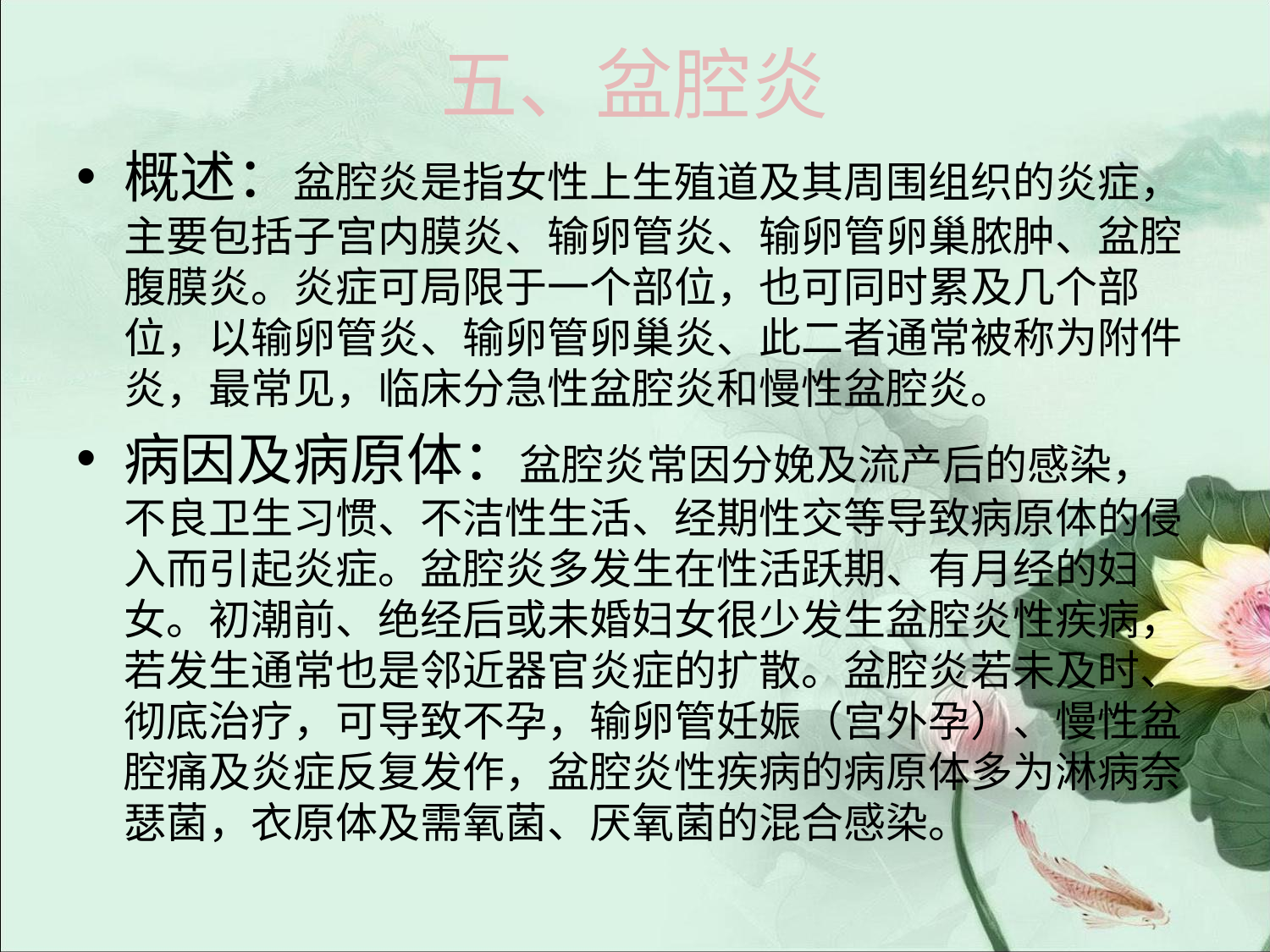

# 五、盆腔炎
概述：盆腔炎是指女性上生殖道及其周围组织的炎症，主要包括子宫内膜炎、输卵管炎、输卵管卵巢脓肿、盆腔腹膜炎。炎症可局限于一个部位，也可同时累及几个部位，以输卵管炎、输卵管卵巢炎、此二者通常被称为附件炎，最常见，临床分急性盆腔炎和慢性盆腔炎。
病因及病原体：盆腔炎常因分娩及流产后的感染，不良卫生习惯、不洁性生活、经期性交等导致病原体的侵入而引起炎症。盆腔炎多发生在性活跃期、有月经的妇女。初潮前、绝经后或未婚妇女很少发生盆腔炎性疾病，若发生通常也是邻近器官炎症的扩散。盆腔炎若未及时、彻底治疗，可导致不孕，输卵管妊娠（宫外孕）、慢性盆腔痛及炎症反复发作，盆腔炎性疾病的病原体多为淋病奈瑟菌，衣原体及需氧菌、厌氧菌的混合感染。